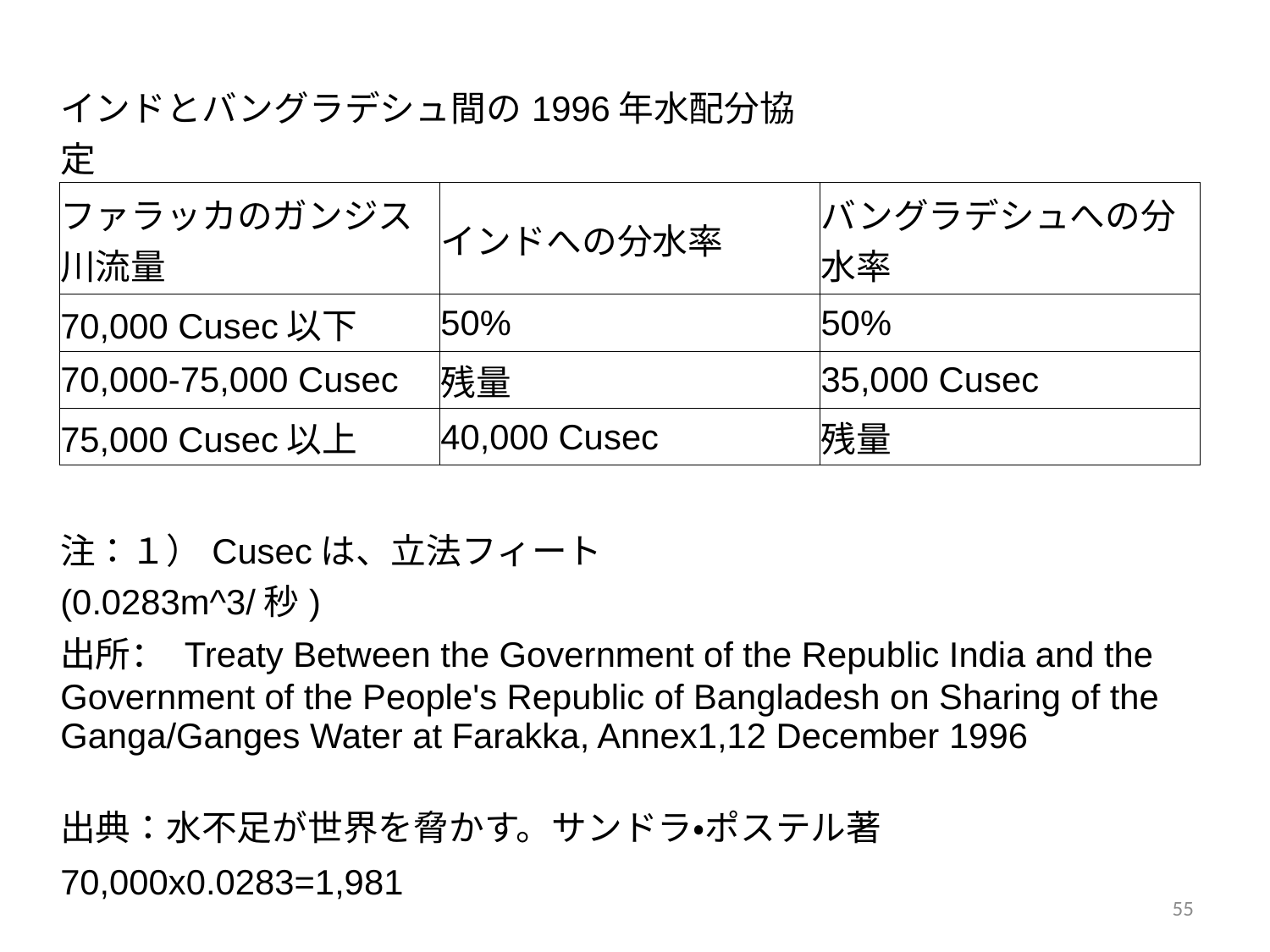

| インドとバングラデシュ間の1996年水配分協定 |  |  |
| --- | --- | --- |
| ファラッカのガンジス川流量 | インドへの分水率 | バングラデシュへの分水率 |
| 70,000 Cusec以下 | 50% | 50% |
| 70,000-75,000 Cusec | 残量 | 35,000 Cusec |
| 75,000 Cusec以上 | 40,000 Cusec | 残量 |
|  |  |  |
| 注：１）Cusecは、立法フィート(0.0283m^3/秒) |  |  |
| 出所： Treaty Between the Government of the Republic India and the Government of the People's Republic of Bangladesh on Sharing of the Ganga/Ganges Water at Farakka, Annex1,12 December 1996 |  |  |
| 出典：水不足が世界を脅かす。サンドラ・ポステル著 |  |  |
| 70,000x0.0283=1,981 |  |  |
55